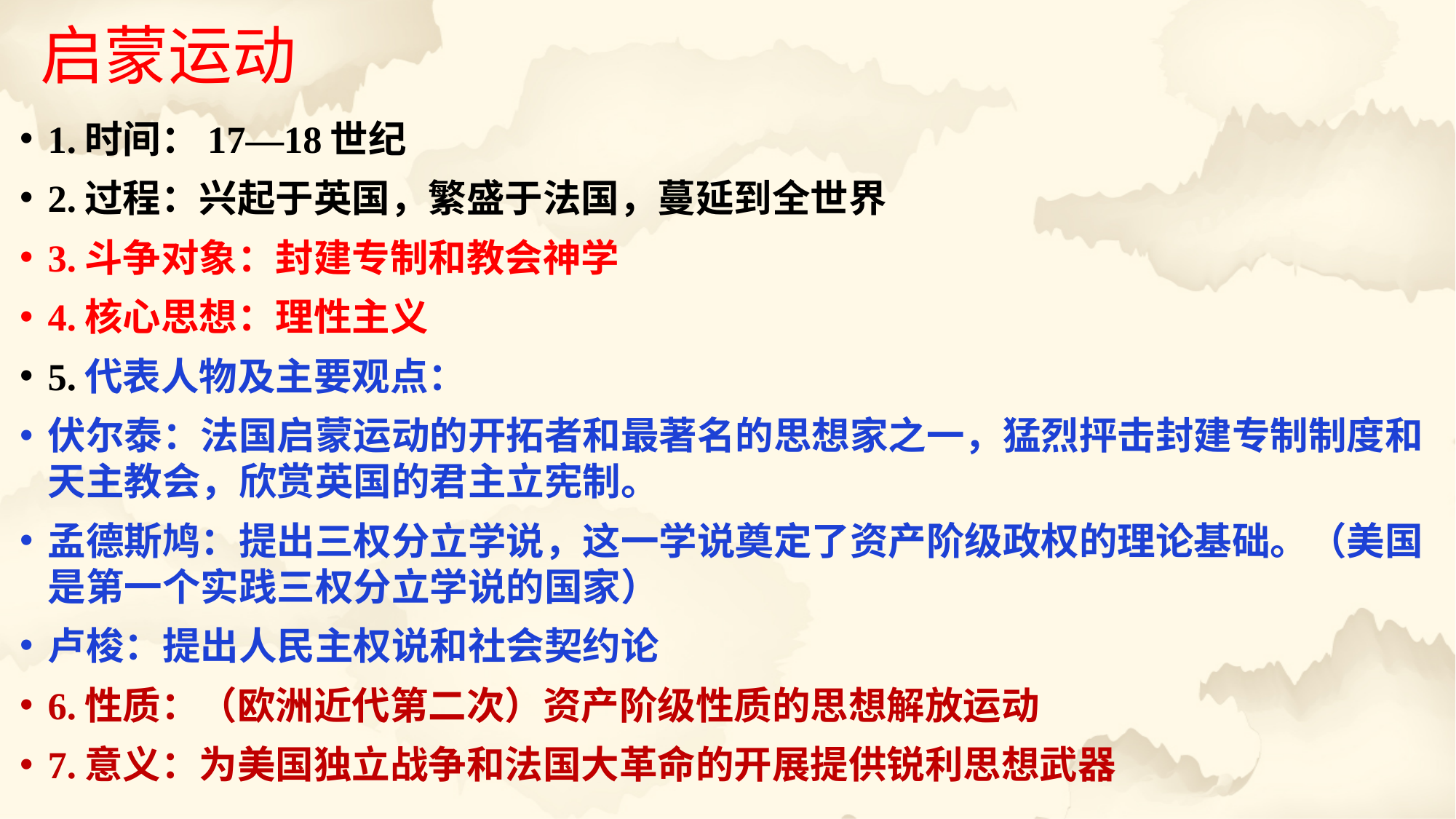

# 启蒙运动
1.时间：17—18世纪
2.过程：兴起于英国，繁盛于法国，蔓延到全世界
3.斗争对象：封建专制和教会神学
4.核心思想：理性主义
5.代表人物及主要观点：
伏尔泰：法国启蒙运动的开拓者和最著名的思想家之一，猛烈抨击封建专制制度和天主教会，欣赏英国的君主立宪制。
孟德斯鸠：提出三权分立学说，这一学说奠定了资产阶级政权的理论基础。（美国是第一个实践三权分立学说的国家）
卢梭：提出人民主权说和社会契约论
6.性质：（欧洲近代第二次）资产阶级性质的思想解放运动
7.意义：为美国独立战争和法国大革命的开展提供锐利思想武器